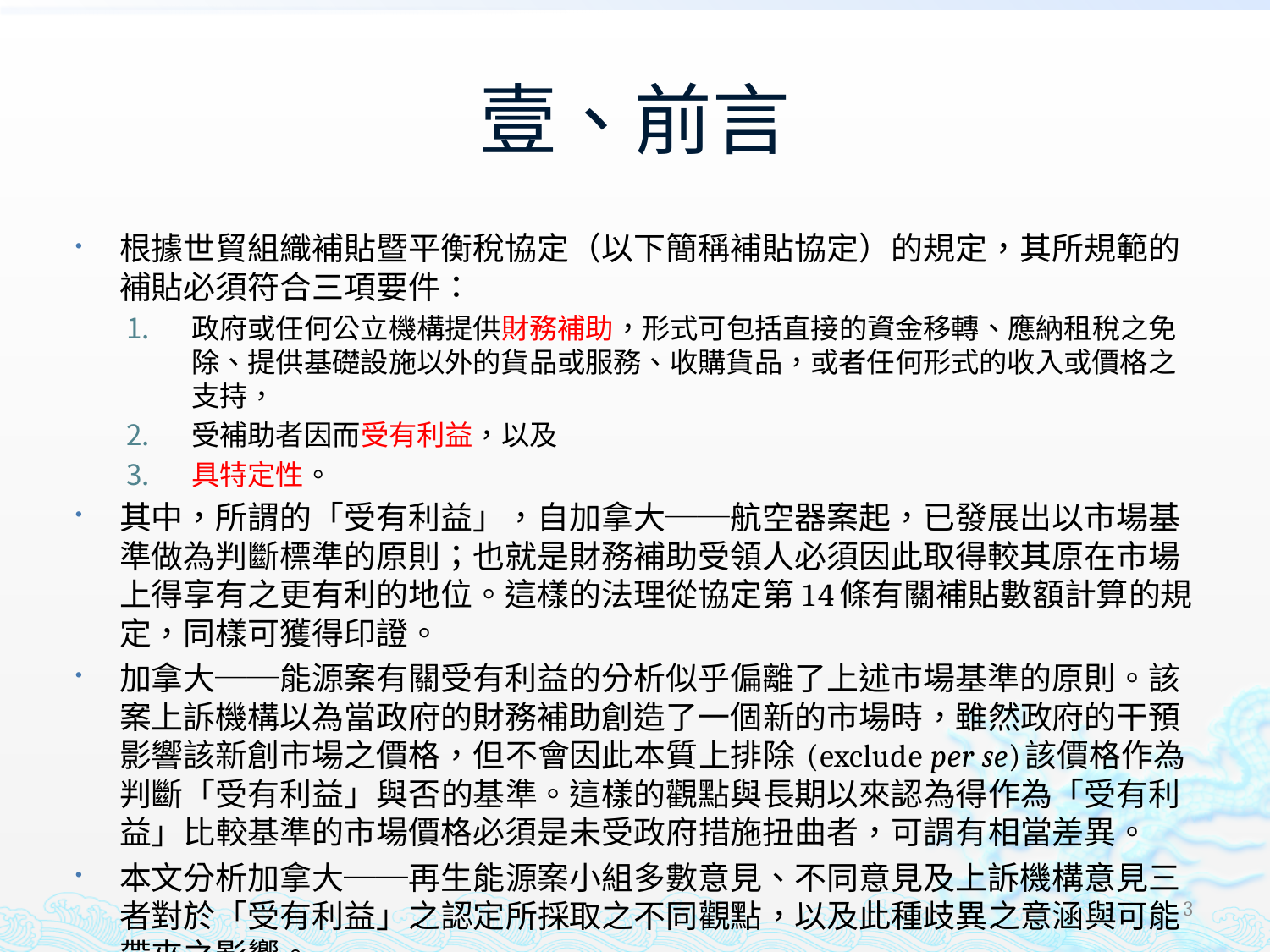

# 壹、前言
根據世貿組織補貼暨平衡稅協定（以下簡稱補貼協定）的規定，其所規範的補貼必須符合三項要件：
政府或任何公立機構提供財務補助，形式可包括直接的資金移轉、應納租稅之免除、提供基礎設施以外的貨品或服務、收購貨品，或者任何形式的收入或價格之支持，
受補助者因而受有利益，以及
具特定性。
其中，所謂的「受有利益」，自加拿大──航空器案起，已發展出以市場基準做為判斷標準的原則；也就是財務補助受領人必須因此取得較其原在市場上得享有之更有利的地位。這樣的法理從協定第14條有關補貼數額計算的規定，同樣可獲得印證。
加拿大──能源案有關受有利益的分析似乎偏離了上述市場基準的原則。該案上訴機構以為當政府的財務補助創造了一個新的市場時，雖然政府的干預影響該新創市場之價格，但不會因此本質上排除 (exclude per se)該價格作為判斷「受有利益」與否的基準。這樣的觀點與長期以來認為得作為「受有利益」比較基準的市場價格必須是未受政府措施扭曲者，可謂有相當差異。
本文分析加拿大──再生能源案小組多數意見、不同意見及上訴機構意見三者對於「受有利益」之認定所採取之不同觀點，以及此種歧異之意涵與可能帶來之影響。
3